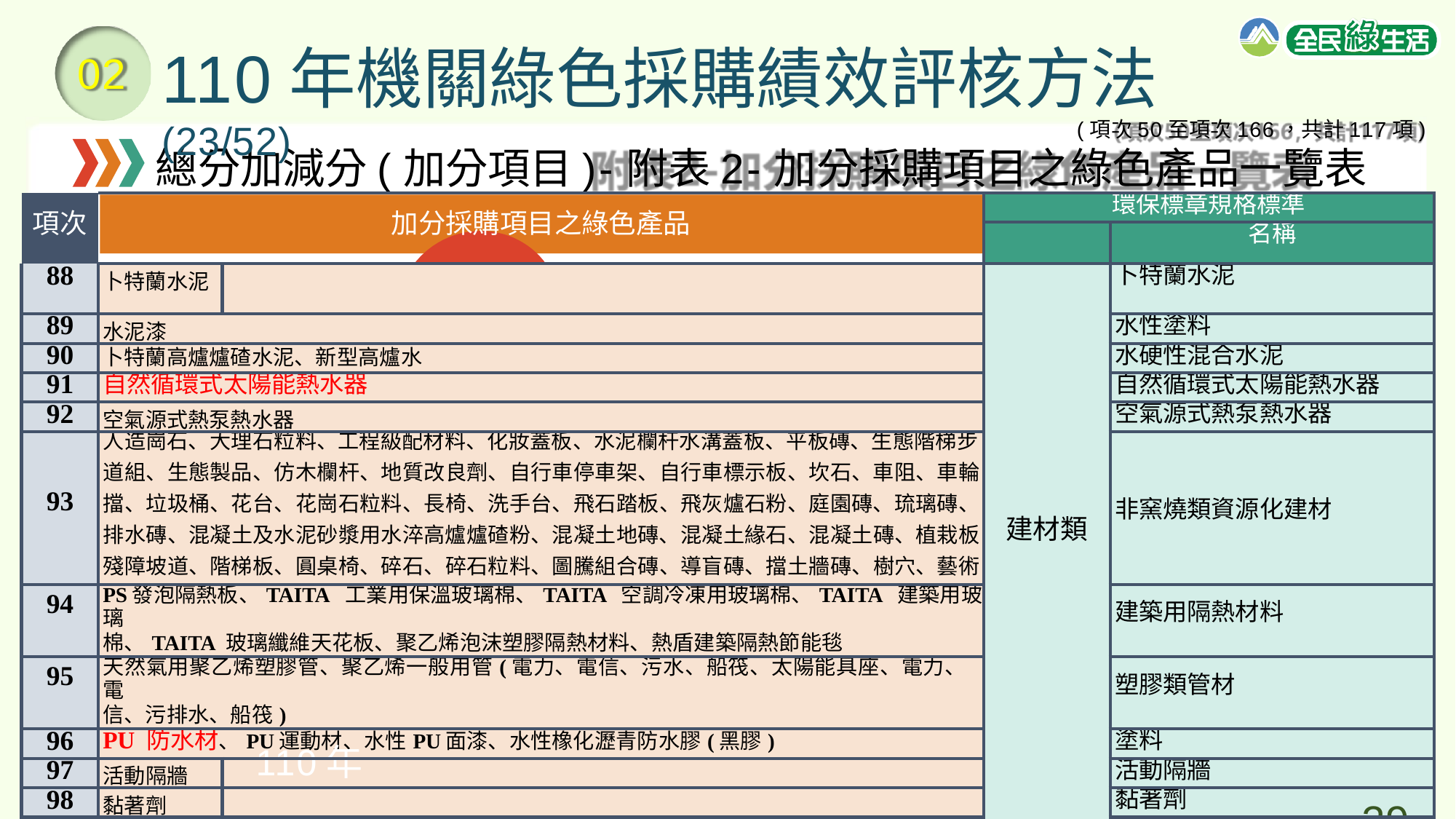

# 110年機關綠色採購績效評核方法(23/52)
02

(項次50至項次166，共計117項)
總分加減分(加分項目)-附表2-加分採購項目之綠色產品一覽表

| 項次 | 加分採購項目之綠色產品 |  |  | 環保標章規格標準 |  |  |
| --- | --- | --- | --- | --- | --- | --- |
|  |  |  |  |  | 名稱 |  |
| 88 | 卜特蘭水泥 |  |  | 建材類 | 卜特蘭水泥 |  |
| 89 | 水泥漆 |  |  |  | 水性塗料 |  |
| 90 | 卜特蘭高爐爐碴水泥、新型高爐水 |  |  |  | 水硬性混合水泥 |  |
| 91 | 自然循環式太陽能熱水器 |  |  |  | 自然循環式太陽能熱水器 |  |
| 92 | 空氣源式熱泵熱水器 |  |  |  | 空氣源式熱泵熱水器 |  |
| 93 | 人造崗石、大理石粒料、工程級配材料、化妝蓋板、水泥欄杆水溝蓋板、平板磚、生態階梯步 道組、生態製品、仿木欄杆、地質改良劑、自行車停車架、自行車標示板、坎石、車阻、車輪 擋、垃圾桶、花台、花崗石粒料、長椅、洗手台、飛石踏板、飛灰爐石粉、庭園磚、琉璃磚、 排水磚、混凝土及水泥砂漿用水淬高爐爐碴粉、混凝土地磚、混凝土緣石、混凝土磚、植栽板 殘障坡道、階梯板、圓桌椅、碎石、碎石粒料、圖騰組合磚、導盲磚、擋土牆磚、樹穴、藝術 圍牆、鏤空造型牆 |  |  |  | 非窯燒類資源化建材 |  |
| 94 | PS發泡隔熱板、TAITA 工業用保溫玻璃棉、TAITA 空調冷凍用玻璃棉、TAITA 建築用玻璃 棉、TAITA 玻璃纖維天花板、聚乙烯泡沫塑膠隔熱材料、熱盾建築隔熱節能毯 |  |  |  | 建築用隔熱材料 |  |
| 95 | 天然氣用聚乙烯塑膠管、聚乙烯一般用管(電力、電信、污水、船筏、太陽能具座、電力、電 信、污排水、船筏) |  |  |  | 塑膠類管材 |  |
| 96 | PU 防水材、PU運動材、水性PU面漆、水性橡化瀝青防水膠(黑膠) |  |  |  | 塗料 |  |
| 97 | 活動隔牆 | 110年 |  |  | 活動隔牆 |  |
| 98 | 黏著劑 |  |  |  | 黏著劑 |  |
| 99 | 門窗 |  |  |  | 門窗 | 29 |
| 100 | 壁紙 |  |  |  |  |  |